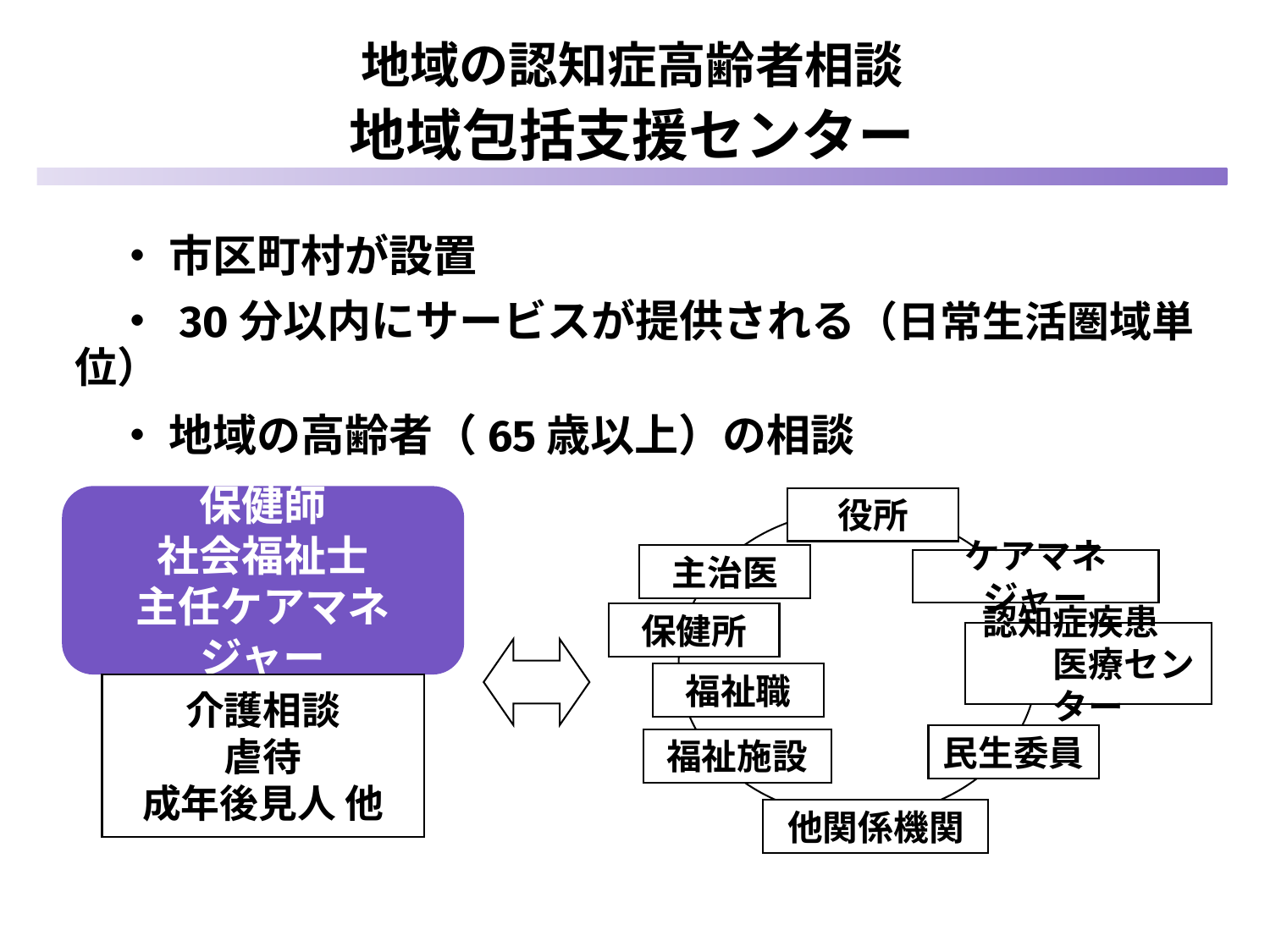

地域の認知症高齢者相談
地域包括支援センター

   ・ 市区町村が設置
   ・ 30分以内にサービスが提供される（日常生活圏域単位）
   ・ 地域の高齢者（65歳以上）の相談
保健師
社会福祉士
主任ケアマネジャー
役所

主治医
ケアマネジャー
保健所
認知症疾患　　　医療センター

福祉職
介護相談
虐待
成年後見人 他
民生委員
福祉施設
他関係機関